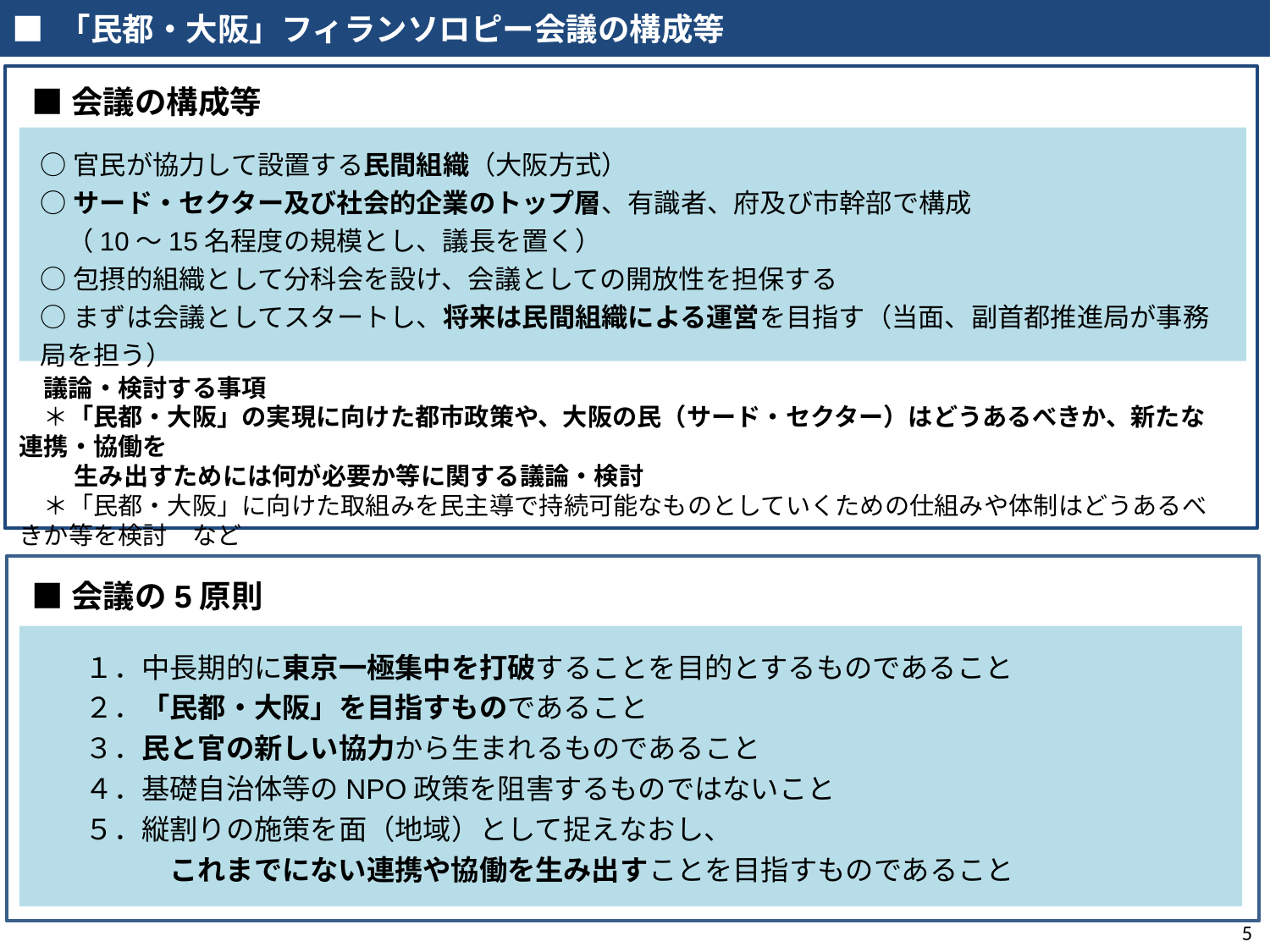

■ 「民都・大阪」フィランソロピー会議の構成等

■会議の構成等

○官民が協力して設置する民間組織（大阪方式）
○サード・セクター及び社会的企業のトップ層、有識者、府及び市幹部で構成
　（10～15名程度の規模とし、議長を置く）
○包摂的組織として分科会を設け、会議としての開放性を担保する
○まずは会議としてスタートし、将来は民間組織による運営を目指す（当面、副首都推進局が事務局を担う）
　議論・検討する事項
　＊「民都・大阪」の実現に向けた都市政策や、大阪の民（サード・セクター）はどうあるべきか、新たな連携・協働を
　　 生み出すためには何が必要か等に関する議論・検討
　＊「民都・大阪」に向けた取組みを民主導で持続可能なものとしていくための仕組みや体制はどうあるべきか等を検討　など

■会議の5原則

　１．中長期的に東京一極集中を打破することを目的とするものであること
　２．「民都・大阪」を目指すものであること
　３．民と官の新しい協力から生まれるものであること
　４．基礎自治体等のNPO政策を阻害するものではないこと
　５．縦割りの施策を面（地域）として捉えなおし、
　　　　これまでにない連携や協働を生み出すことを目指すものであること
5